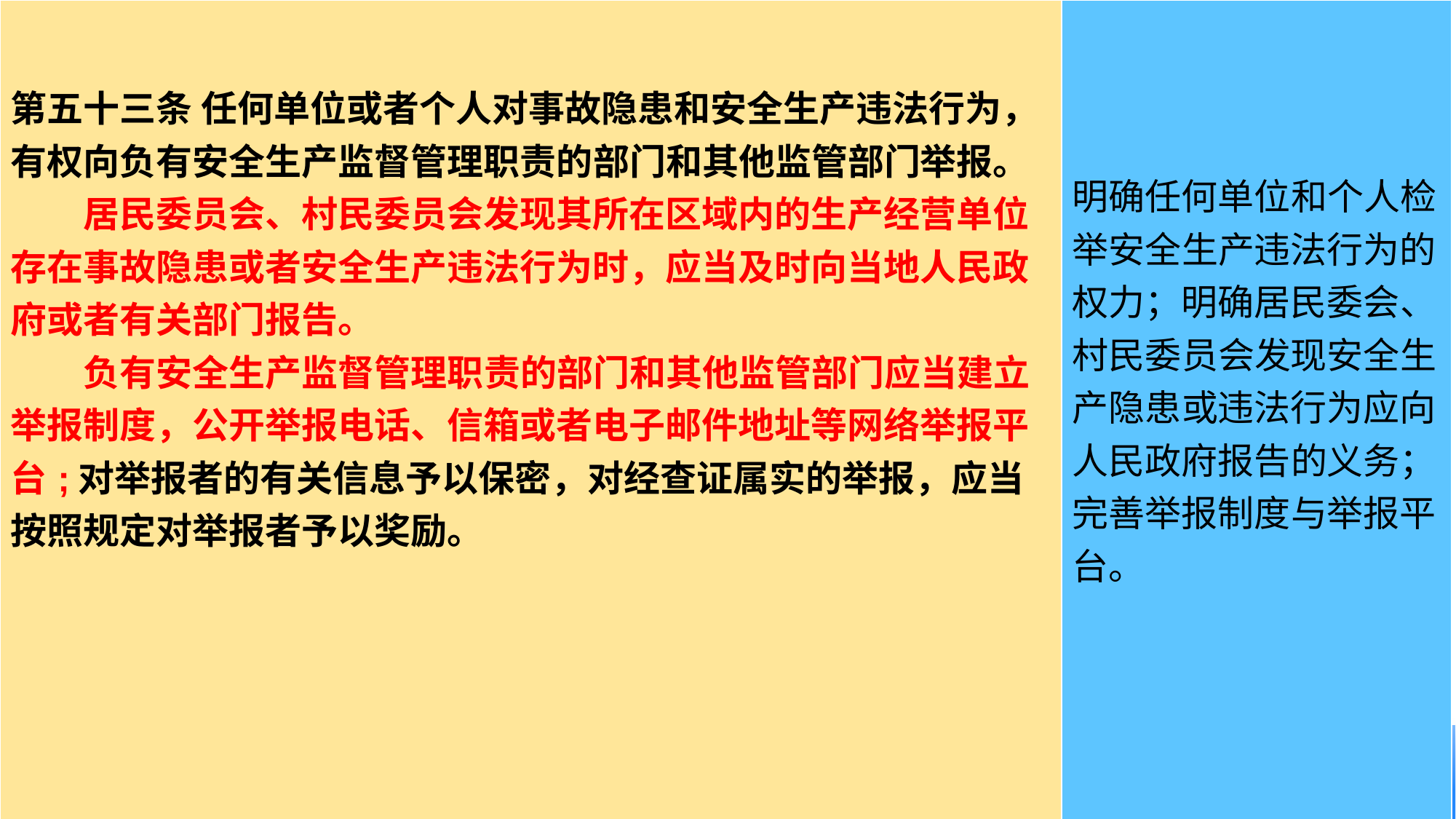

| 第五十三条 任何单位或者个人对事故隐患和安全生产违法行为，有权向负有安全生产监督管理职责的部门和其他监管部门举报。 　　居民委员会、村民委员会发现其所在区域内的生产经营单位存在事故隐患或者安全生产违法行为时，应当及时向当地人民政府或者有关部门报告。 　　负有安全生产监督管理职责的部门和其他监管部门应当建立举报制度，公开举报电话、信箱或者电子邮件地址等网络举报平台;对举报者的有关信息予以保密，对经查证属实的举报，应当按照规定对举报者予以奖励。 | 明确任何单位和个人检举安全生产违法行为的权力；明确居民委会、村民委员会发现安全生产隐患或违法行为应向人民政府报告的义务；完善举报制度与举报平台。 |
| --- | --- |
#